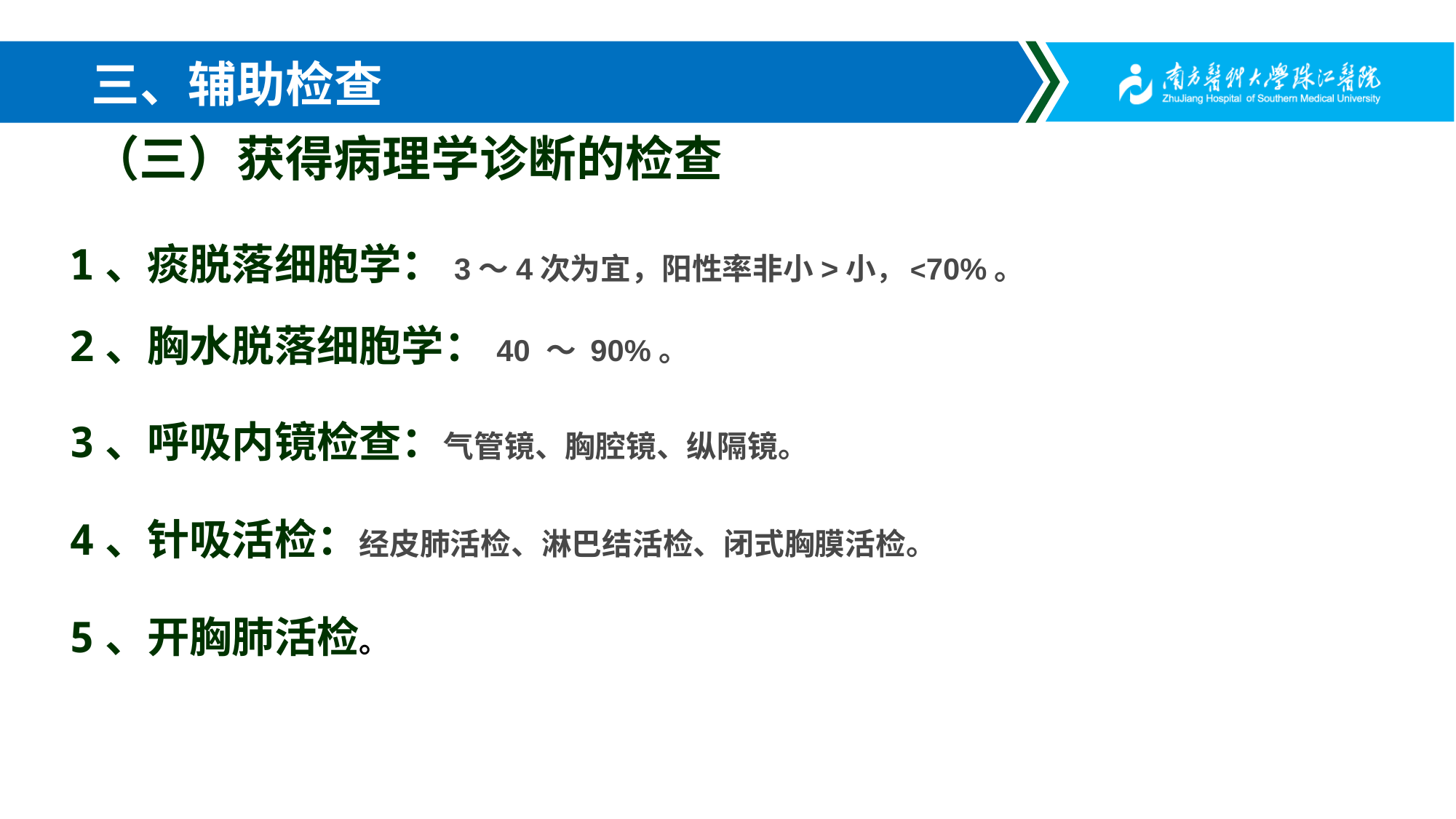

# 三、辅助检查
（三）获得病理学诊断的检查
1、痰脱落细胞学：3～4次为宜，阳性率非小>小，<70%。
2、胸水脱落细胞学：40 ～ 90%。
3、呼吸内镜检查：气管镜、胸腔镜、纵隔镜。
4、针吸活检：经皮肺活检、淋巴结活检、闭式胸膜活检。
5、开胸肺活检。